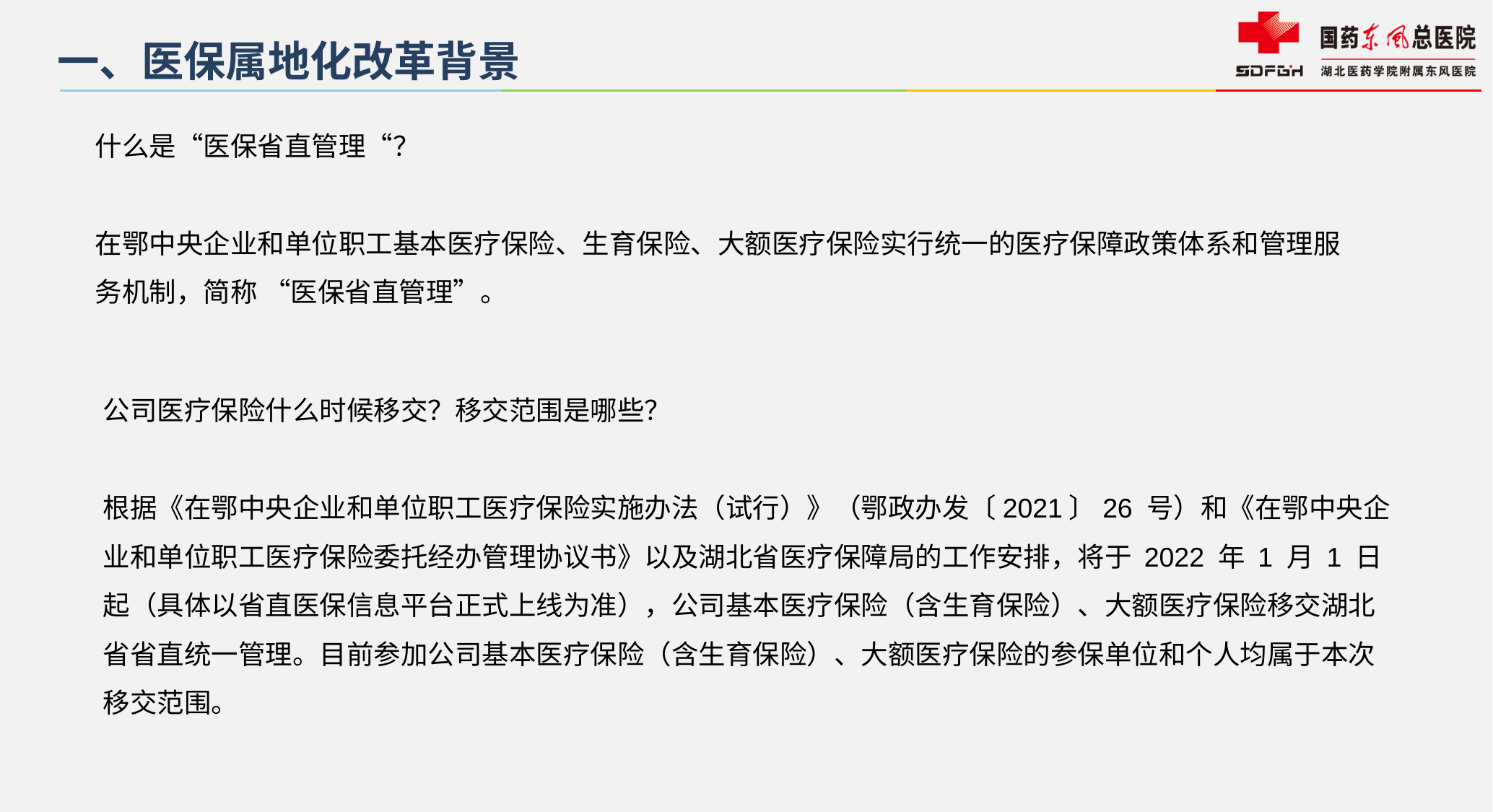

一、医保属地化改革背景
什么是“医保省直管理“？

在鄂中央企业和单位职工基本医疗保险、生育保险、大额医疗保险实行统一的医疗保障政策体系和管理服务机制，简称 “医保省直管理”。
公司医疗保险什么时候移交？移交范围是哪些？

根据《在鄂中央企业和单位职工医疗保险实施办法（试行）》（鄂政办发〔2021〕26 号）和《在鄂中央企业和单位职工医疗保险委托经办管理协议书》以及湖北省医疗保障局的工作安排，将于 2022 年 1 月 1 日起（具体以省直医保信息平台正式上线为准），公司基本医疗保险（含生育保险）、大额医疗保险移交湖北省省直统一管理。目前参加公司基本医疗保险（含生育保险）、大额医疗保险的参保单位和个人均属于本次移交范围。